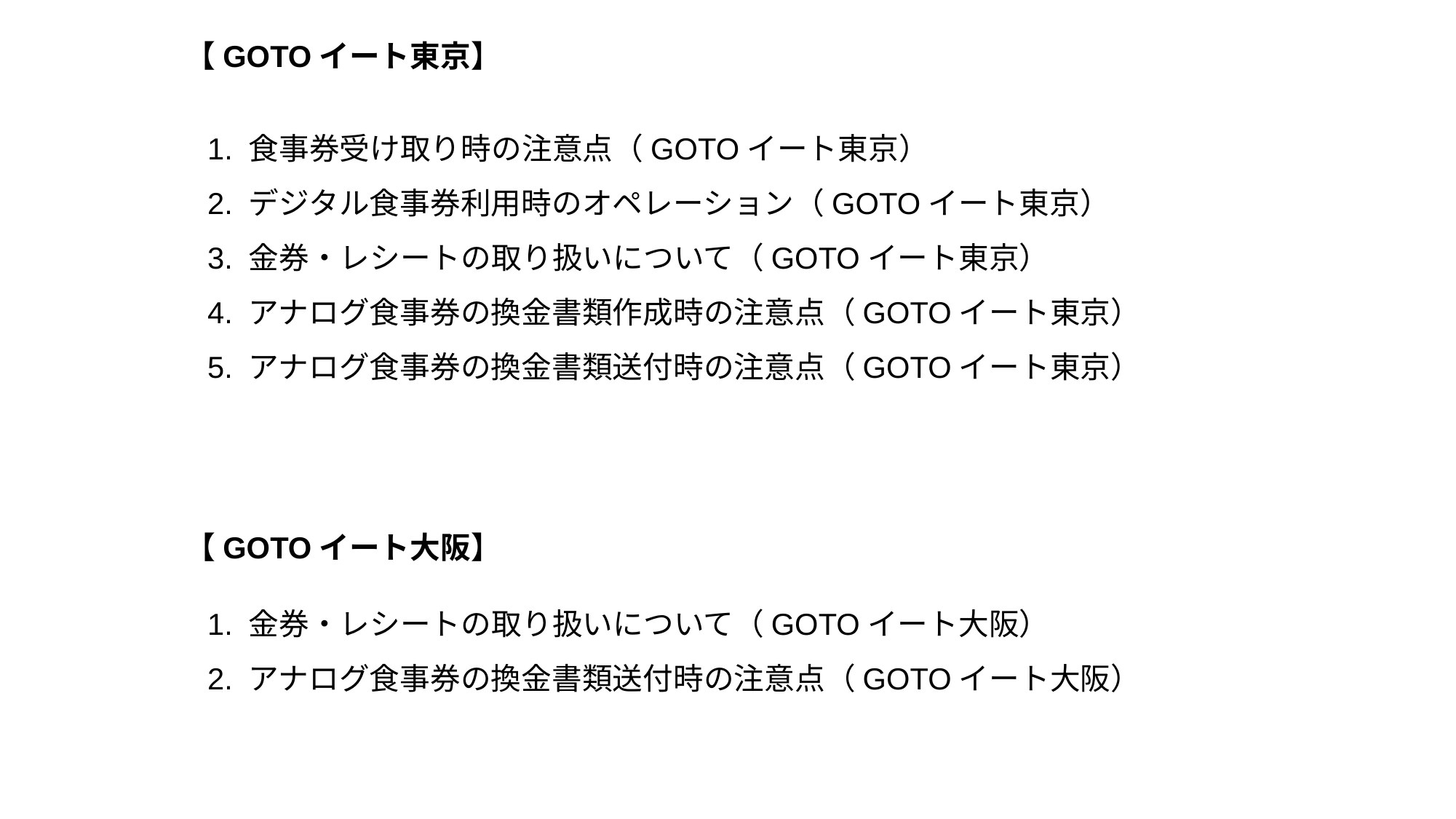

【GOTOイート東京】
食事券受け取り時の注意点（GOTOイート東京）
デジタル食事券利用時のオペレーション（GOTOイート東京）
金券・レシートの取り扱いについて（GOTOイート東京）
アナログ食事券の換金書類作成時の注意点（GOTOイート東京）
アナログ食事券の換金書類送付時の注意点（GOTOイート東京）
【GOTOイート大阪】
金券・レシートの取り扱いについて（GOTOイート大阪）
アナログ食事券の換金書類送付時の注意点（GOTOイート大阪）